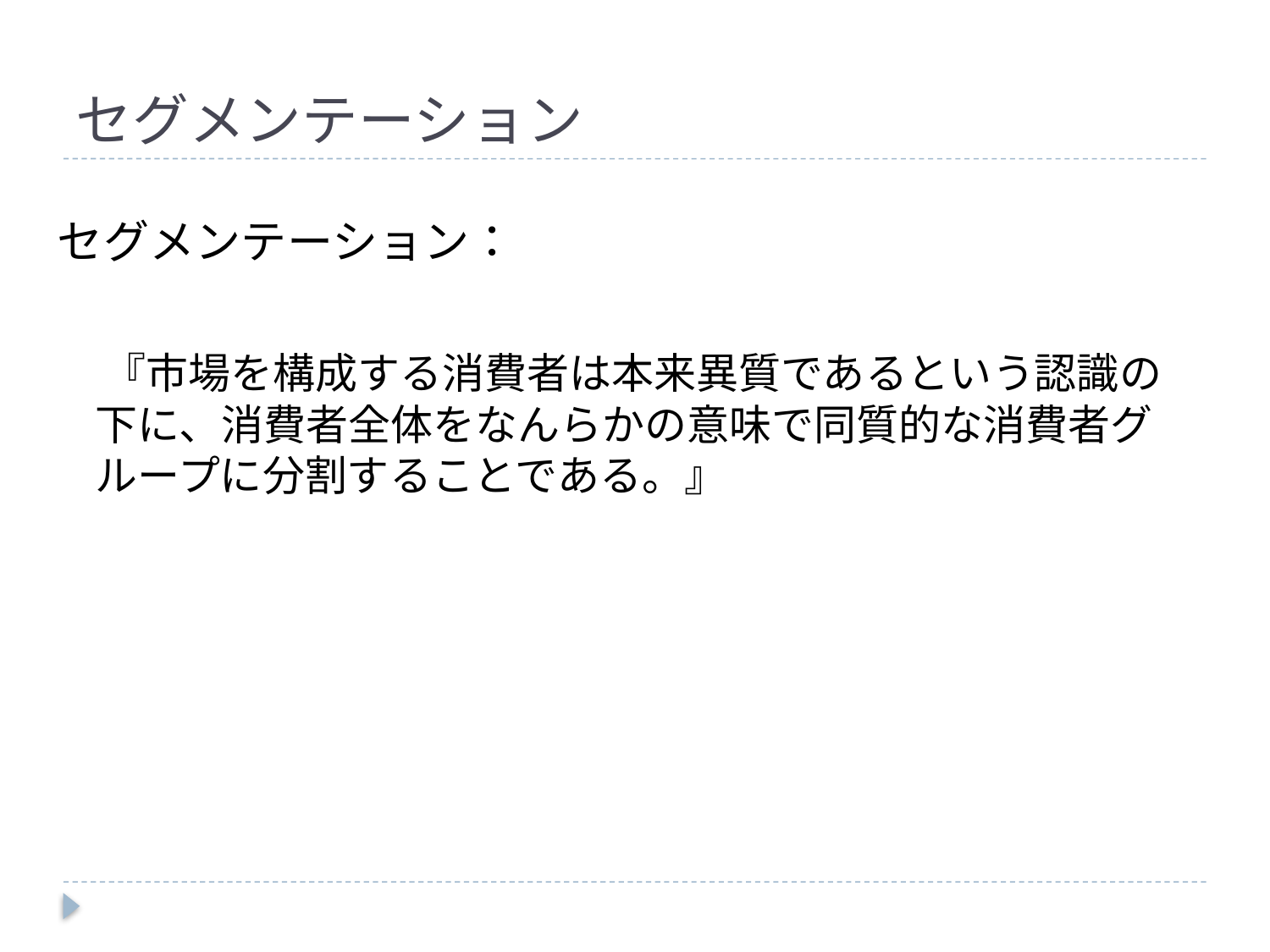

# セグメンテーション
セグメンテーション：

　『市場を構成する消費者は本来異質であるという認識の下に、消費者全体をなんらかの意味で同質的な消費者グループに分割することである。』